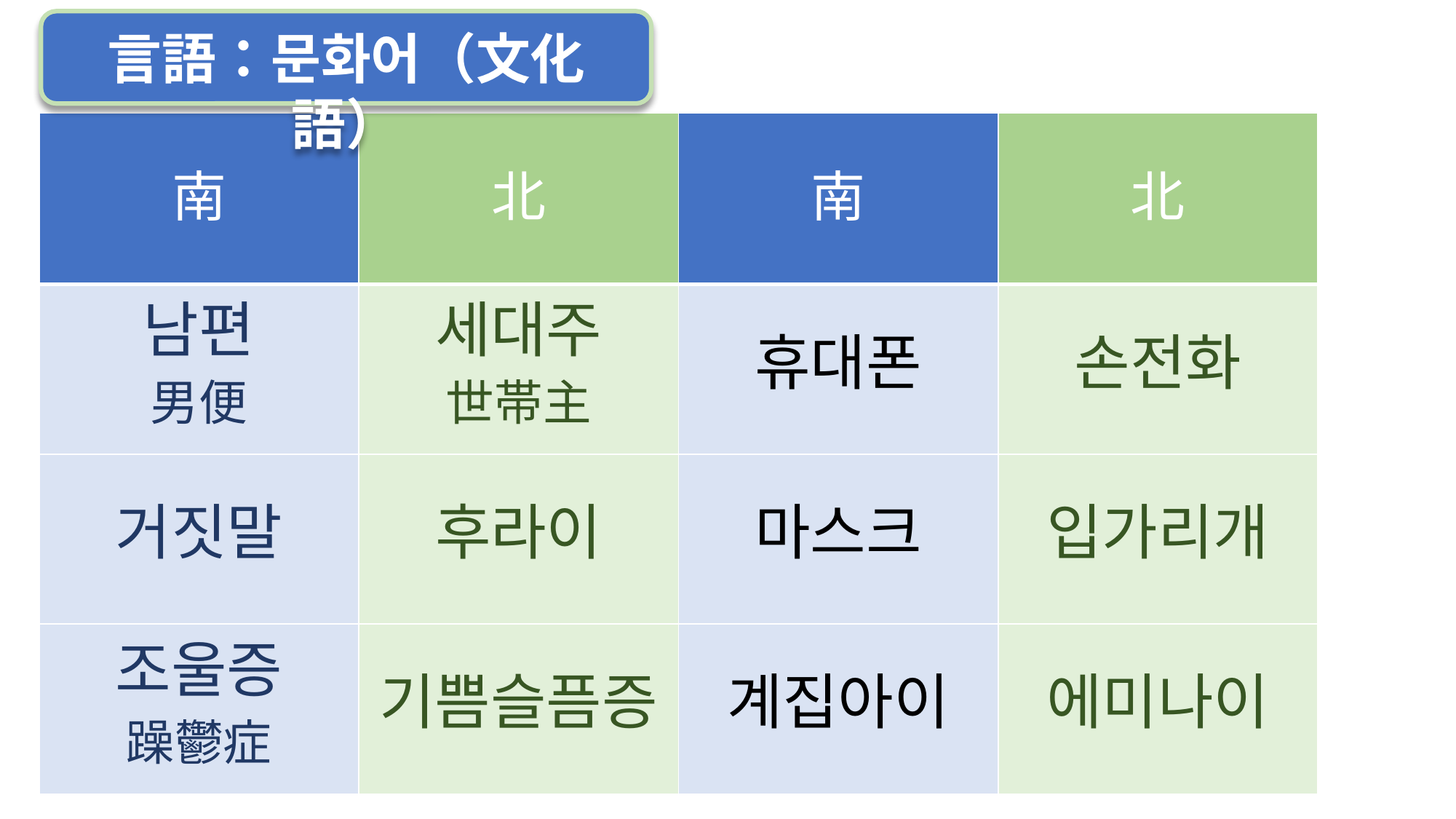

言語：문화어（文化語）
| 南 | 北 | 南 | 北 |
| --- | --- | --- | --- |
| 남편 男便 | 세대주 世帯主 | 휴대폰 | 손전화 |
| 거짓말 | 후라이 | 마스크 | 입가리개 |
| 조울증 躁鬱症 | 기쁨슬픔증 | 계집아이 | 에미나이 |